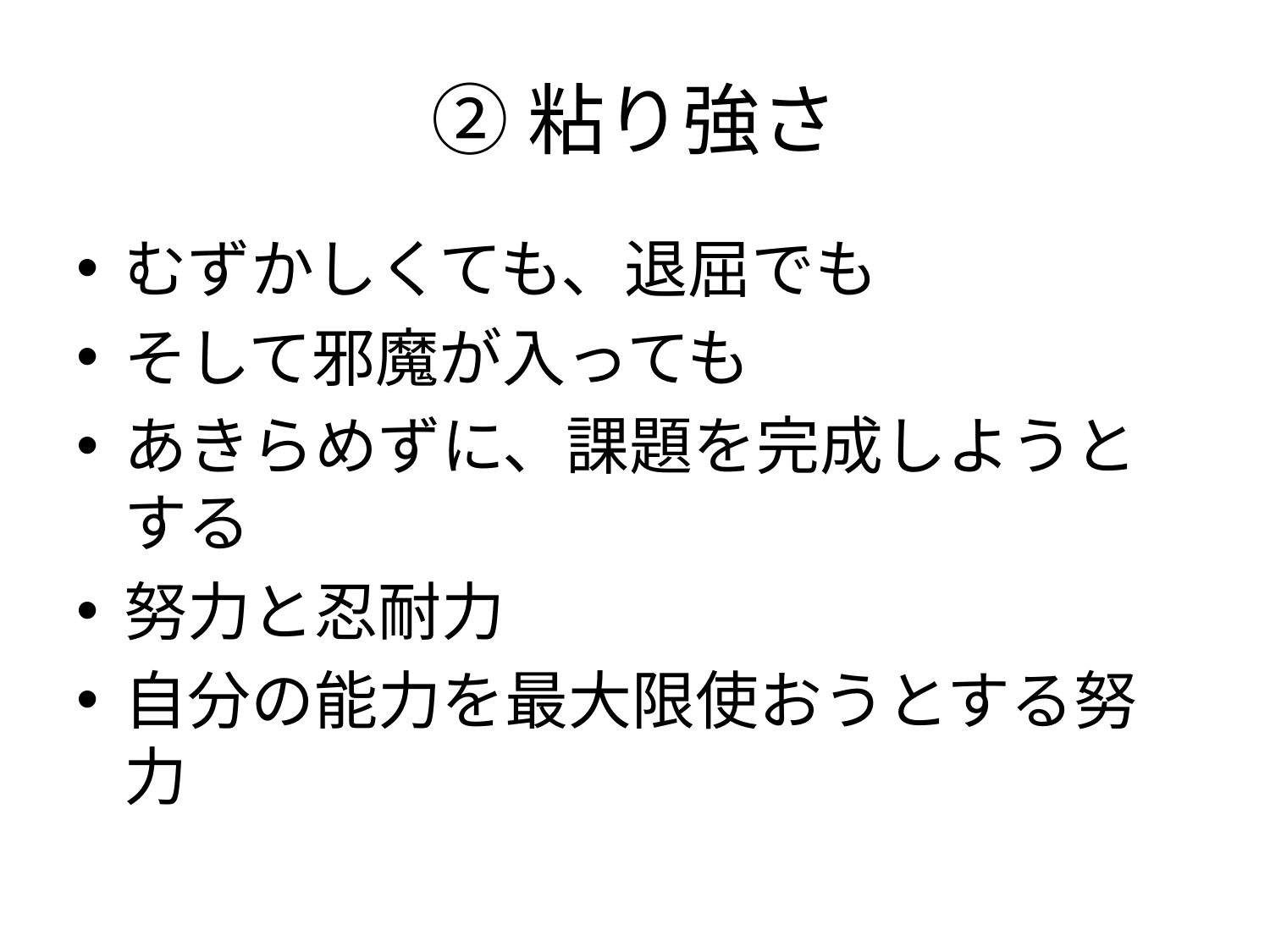

# ②粘り強さ
むずかしくても、退屈でも
そして邪魔が入っても
あきらめずに、課題を完成しようとする
努力と忍耐力
自分の能力を最大限使おうとする努力